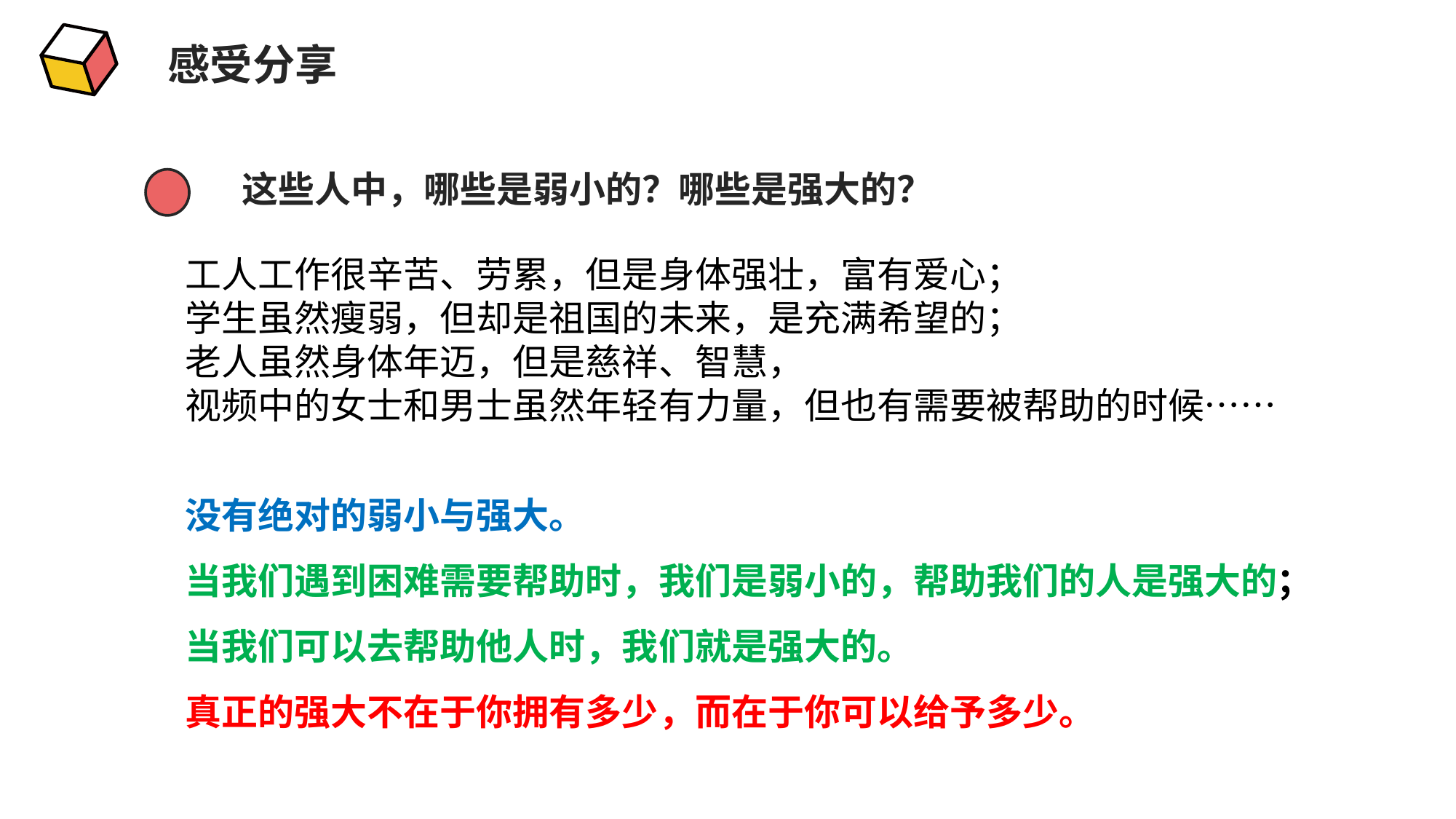

感受分享
这些人中，哪些是弱小的？哪些是强大的？

工人工作很辛苦、劳累，但是身体强壮，富有爱心；
学生虽然瘦弱，但却是祖国的未来，是充满希望的；
老人虽然身体年迈，但是慈祥、智慧，
视频中的女士和男士虽然年轻有力量，但也有需要被帮助的时候……
没有绝对的弱小与强大。
当我们遇到困难需要帮助时，我们是弱小的，帮助我们的人是强大的；当我们可以去帮助他人时，我们就是强大的。
真正的强大不在于你拥有多少，而在于你可以给予多少。